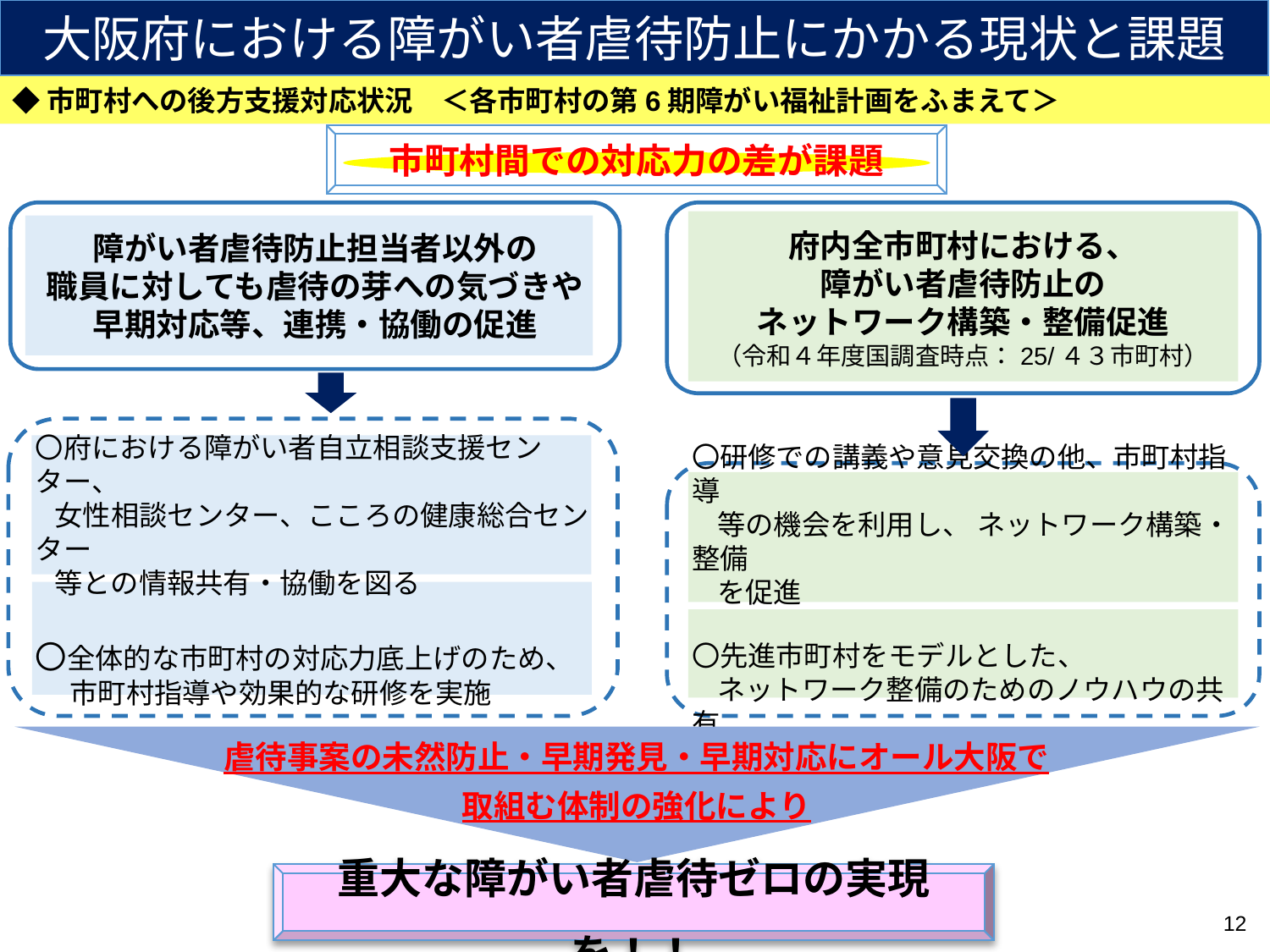

大阪府における障がい者虐待防止にかかる現状と課題
◆市町村への後方支援対応状況　＜各市町村の第6期障がい福祉計画をふまえて＞
市町村間での対応力の差が課題

府内全市町村における、
障がい者虐待防止の
ネットワーク構築・整備促進
（令和４年度国調査時点：25/４３市町村）

〇研修での講義や意見交換の他、市町村指導
   等の機会を利用し、 ネットワーク構築・整備
   を促進

〇先進市町村をモデルとした、
   ネットワーク整備のためのノウハウの共有
障がい者虐待防止担当者以外の
職員に対しても虐待の芽への気づきや
早期対応等、連携・協働の促進

〇府における障がい者自立相談支援センター、
  女性相談センター、こころの健康総合センター
  等との情報共有・協働を図る

〇全体的な市町村の対応力底上げのため、
　 市町村指導や効果的な研修を実施

虐待事案の未然防止・早期発見・早期対応にオール大阪で
取組む体制の強化により
重大な障がい者虐待ゼロの実現を！！
12